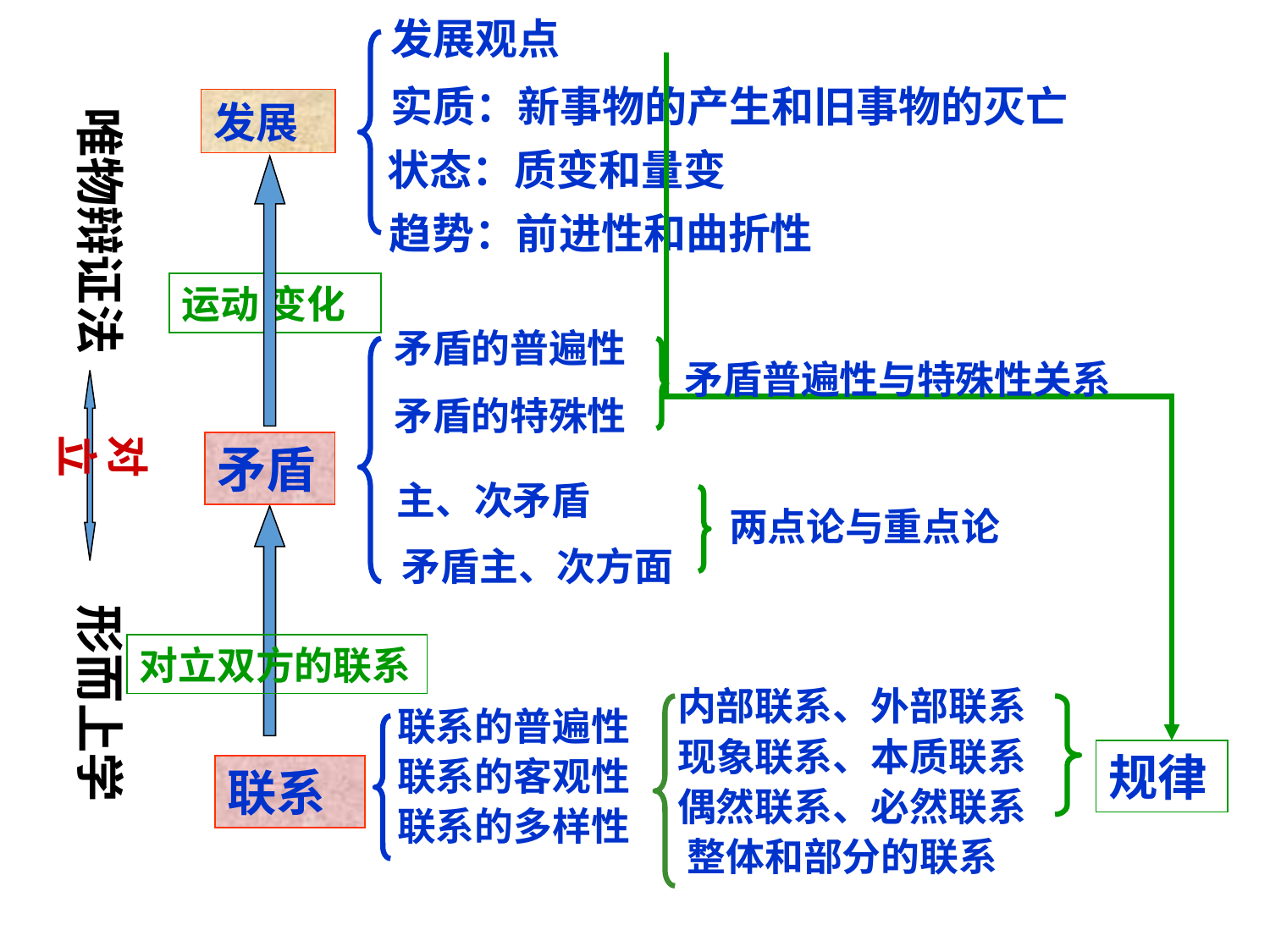

发展观点

实质：新事物的产生和旧事物的灭亡
发展
唯物辩证法
状态：质变和量变
趋势：前进性和曲折性
运动 变化

矛盾的普遍性

矛盾普遍性与特殊性关系

对立
矛盾的特殊性
矛盾
主、次矛盾

两点论与重点论
矛盾主、次方面
形而上学

对立双方的联系
内部联系、外部联系
联系的普遍性

现象联系、本质联系
规律
联系的客观性
联系
偶然联系、必然联系
联系的多样性
整体和部分的联系